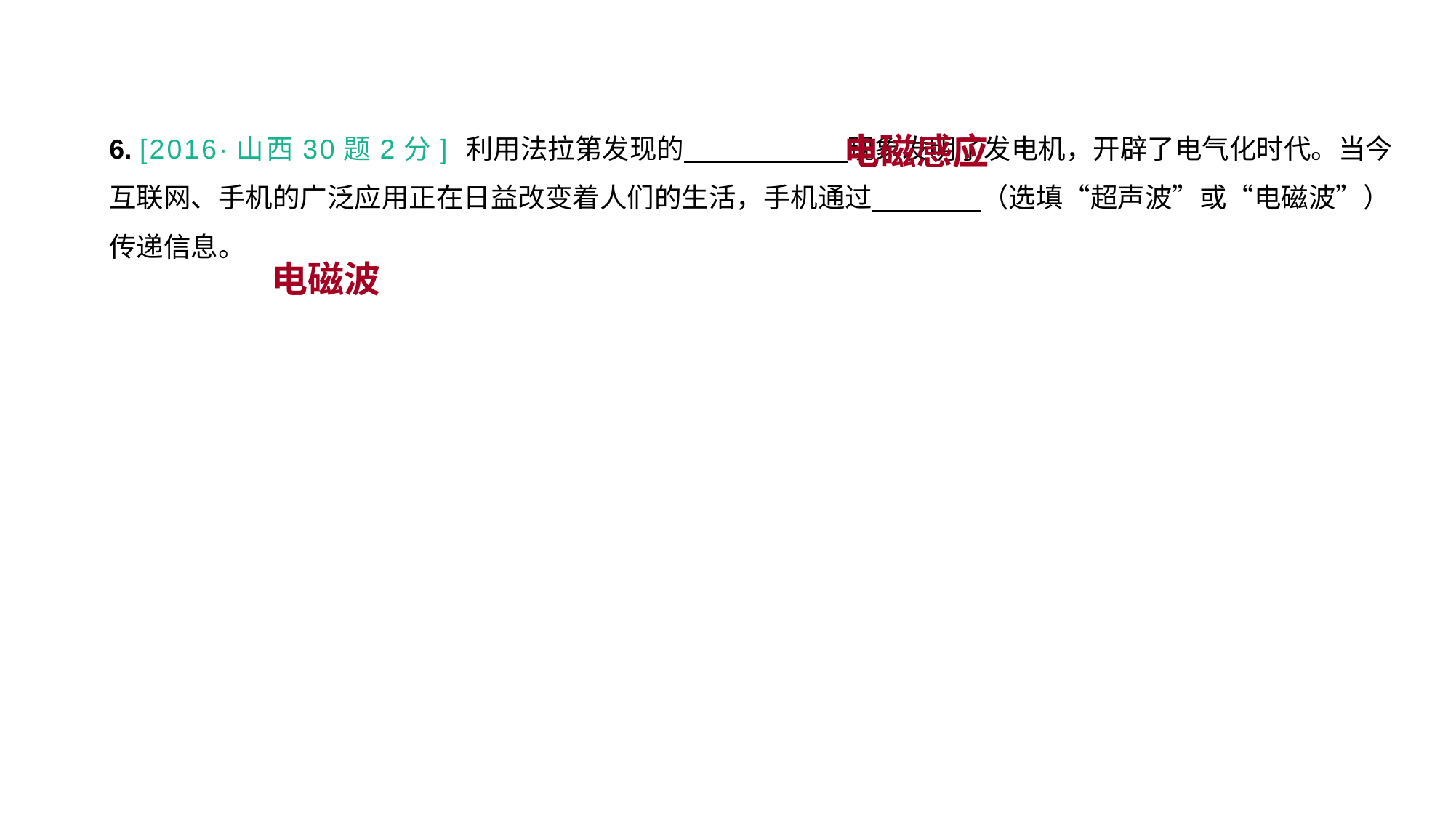

电磁感应
6. [2016·山西30题2分] 利用法拉第发现的　　　　　　现象发明了发电机，开辟了电气化时代。当今互联网、手机的广泛应用正在日益改变着人们的生活，手机通过　　　　（选填“超声波”或“电磁波”）传递信息。
真题回顾 把握考向
电磁波